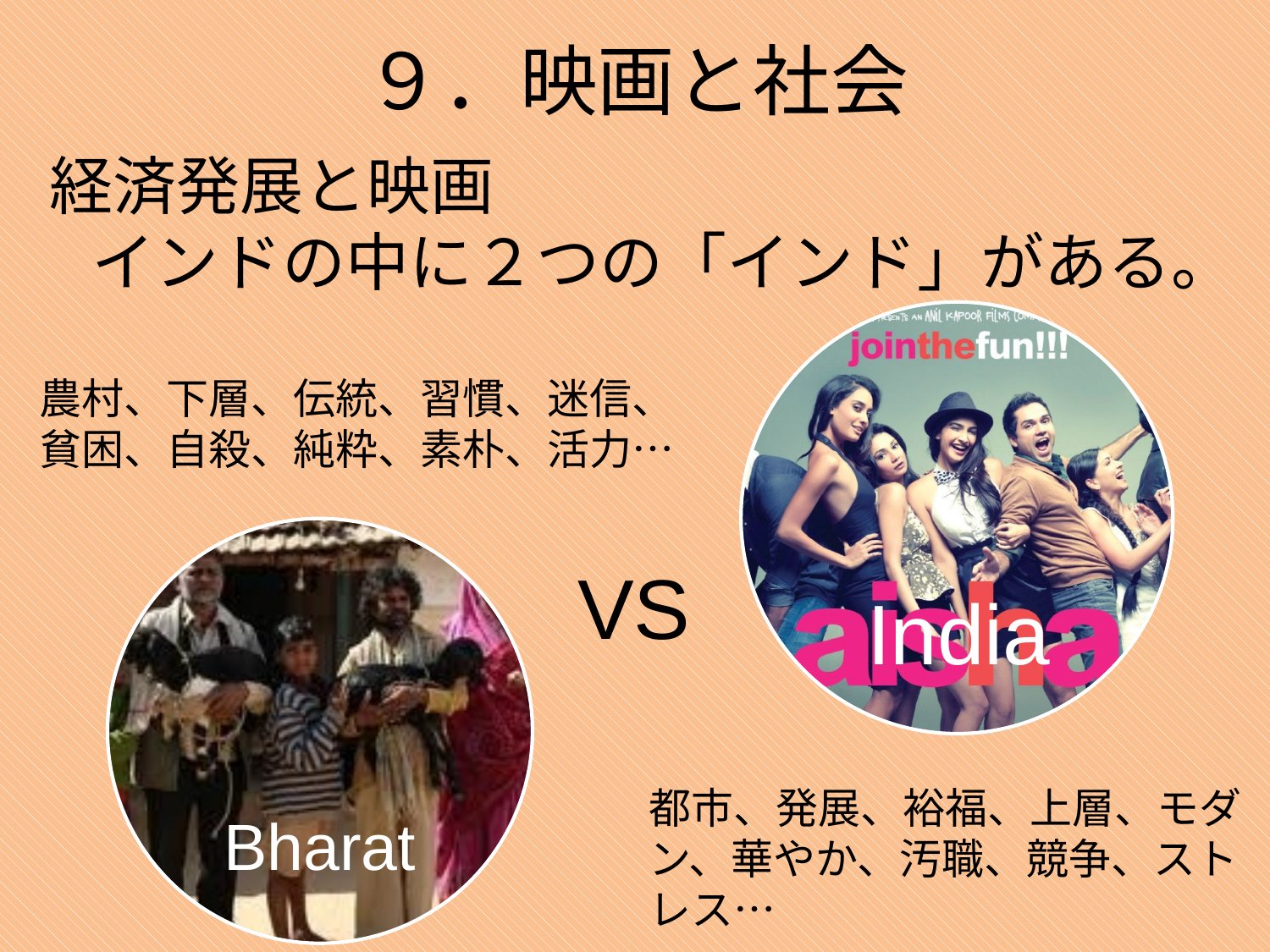

９．映画と社会
経済発展と映画
India
インドの中に２つの「インド」がある。
農村、下層、伝統、習慣、迷信、貧困、自殺、純粋、素朴、活力…
Bharat
VS
都市、発展、裕福、上層、モダン、華やか、汚職、競争、ストレス…